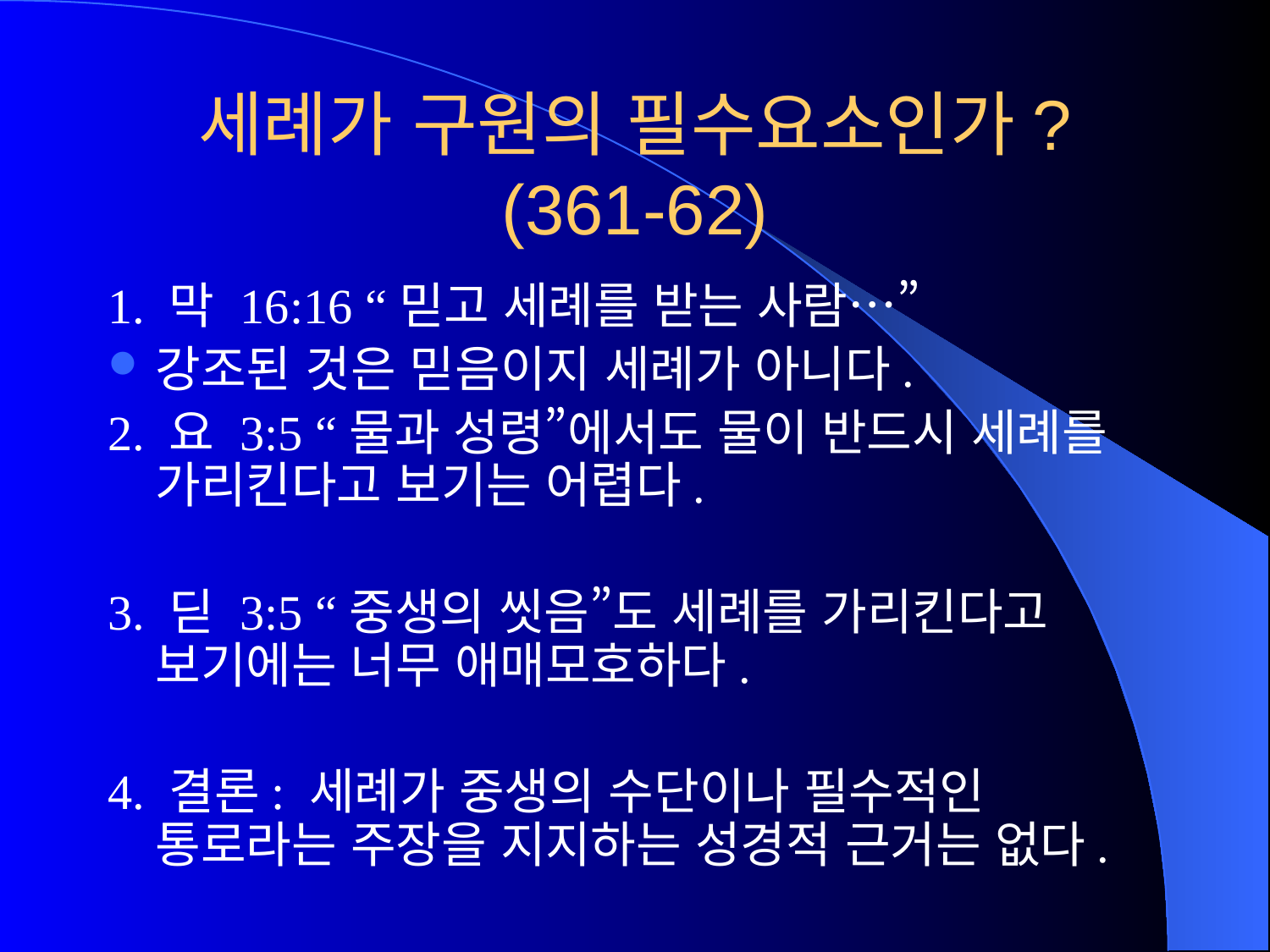

# 세례가 구원의 필수요소인가? (361-62)
1. 막 16:16 “믿고 세례를 받는 사람…”
강조된 것은 믿음이지 세례가 아니다.
2. 요 3:5 “물과 성령”에서도 물이 반드시 세례를 가리킨다고 보기는 어렵다.

3. 딛 3:5 “중생의 씻음”도 세례를 가리킨다고 보기에는 너무 애매모호하다.

4. 결론: 세례가 중생의 수단이나 필수적인 통로라는 주장을 지지하는 성경적 근거는 없다.